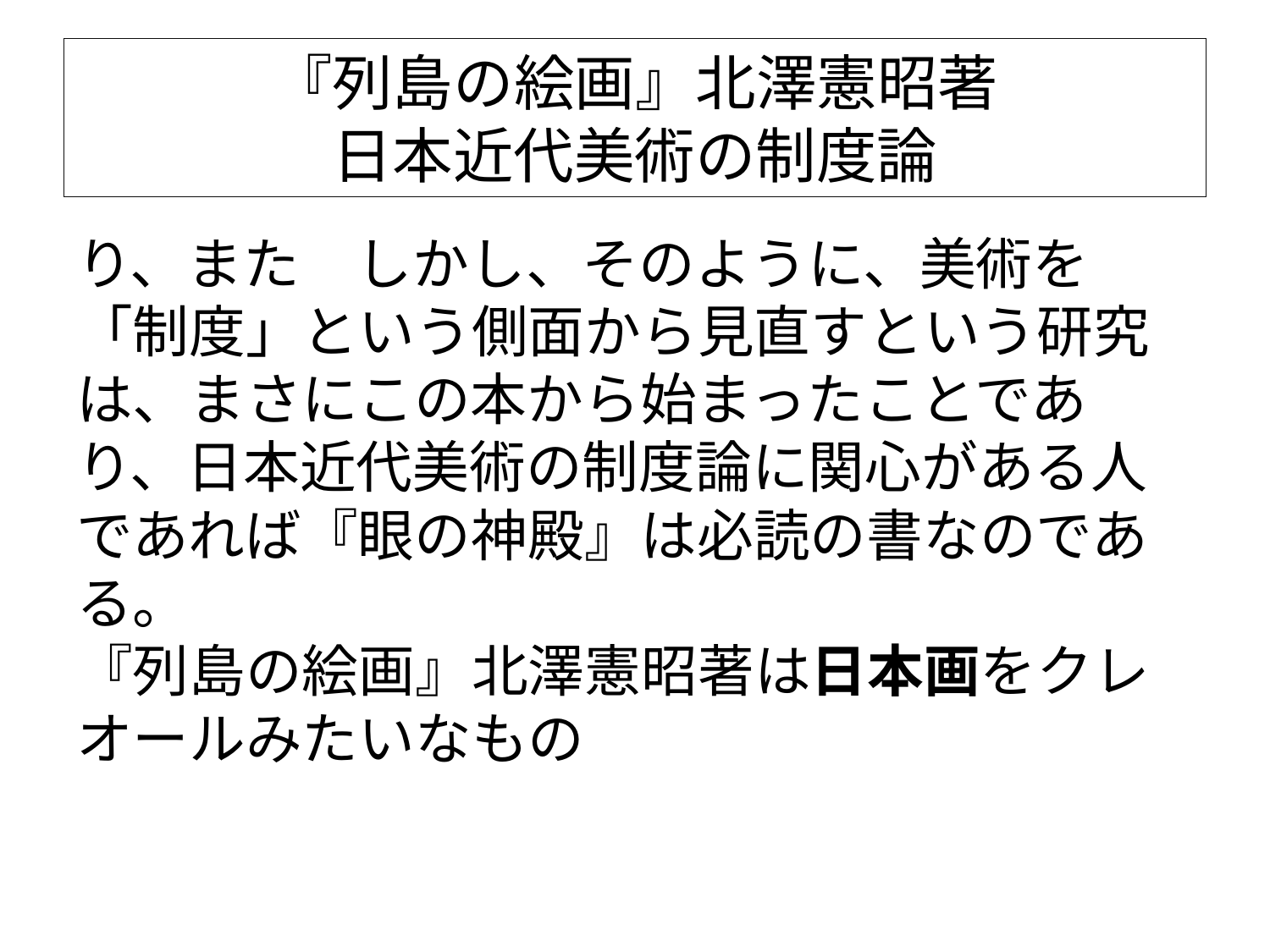

# 『列島の絵画』北澤憲昭著 日本近代美術の制度論
り、また　しかし、そのように、美術を「制度」という側面から見直すという研究は、まさにこの本から始まったことであり、日本近代美術の制度論に関心がある人であれば『眼の神殿』は必読の書なのである。
『列島の絵画』北澤憲昭著は日本画をクレオールみたいなもの